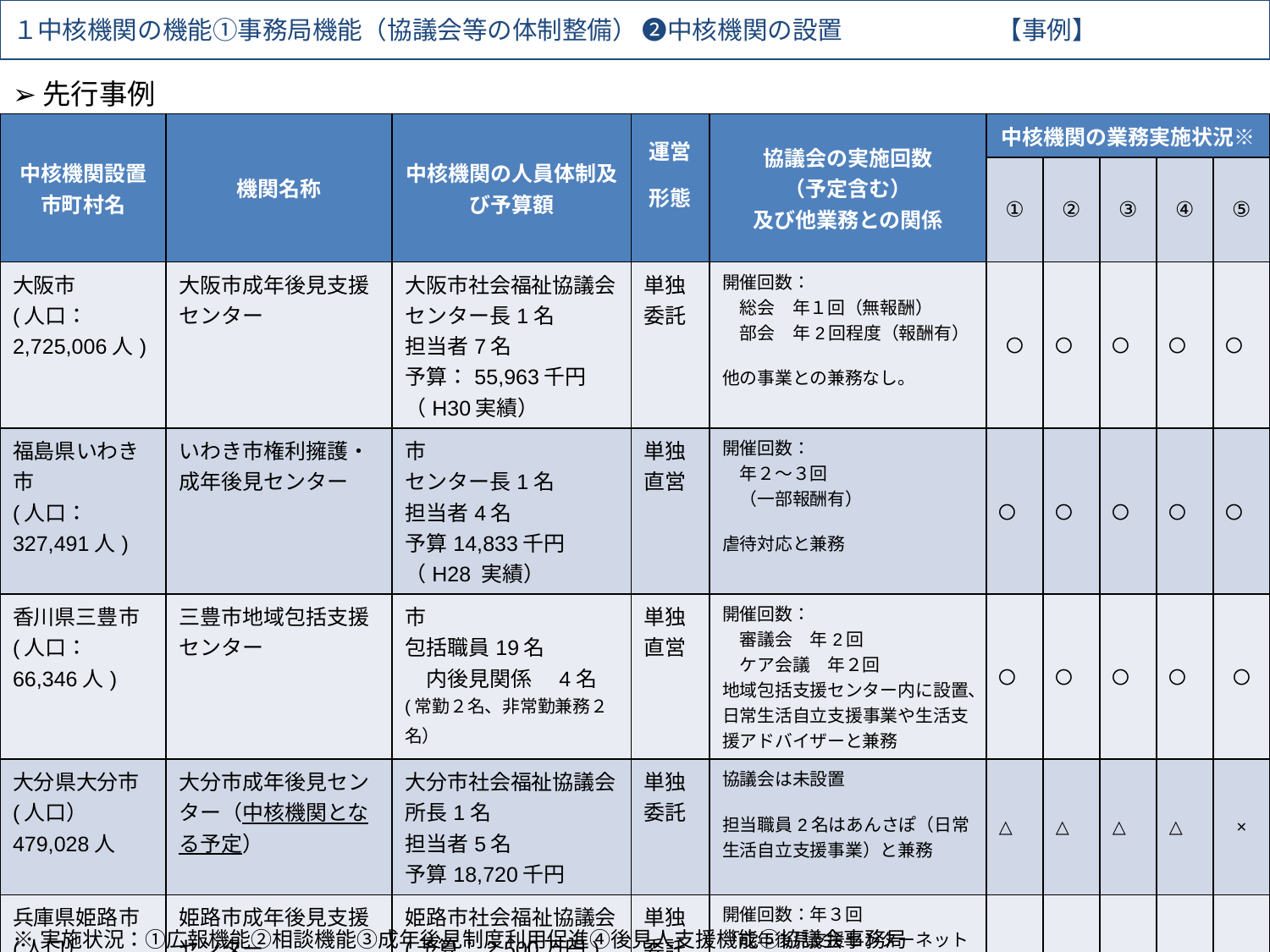

１中核機関の機能①事務局機能（協議会等の体制整備） ❷中核機関の設置　　                   【事例】
# ➢先行事例
| 中核機関設置市町村名 | 機関名称 | 中核機関の人員体制及び予算額 | 運営形態 | 協議会の実施回数 （予定含む） 及び他業務との関係 | 中核機関の業務実施状況※ |  |  |  |  |
| --- | --- | --- | --- | --- | --- | --- | --- | --- | --- |
|  |  |  |  |  | ① | ② | ③ | ④ | ⑤ |
| 大阪市 (人口：2,725,006人) | 大阪市成年後見支援センター | 大阪市社会福祉協議会 センター長1名 担当者7名 予算：55,963千円（H30実績） | 単独 委託 | 開催回数： 　総会　年１回（無報酬） 　部会　年2回程度（報酬有） 他の事業との兼務なし。 | 〇 | 〇 | 〇 | 〇 | 〇 |
| 福島県いわき市 (人口：327,491人) | いわき市権利擁護・成年後見センター | 市 センター長1名 担当者4名 予算14,833千円（H28 実績） | 単独 直営 | 開催回数： 　年２～３回 　（一部報酬有） 虐待対応と兼務 | 〇 | 〇 | 〇 | 〇 | 〇 |
| 香川県三豊市 (人口： 66,346人) | 三豊市地域包括支援センター | 市 包括職員19名 　内後見関係　4名 (常勤２名、非常勤兼務２名） | 単独 直営 | 開催回数： 　審議会　年2回 　ケア会議　年２回 地域包括支援センター内に設置、日常生活自立支援事業や生活支援アドバイザーと兼務 | 〇 | 〇 | 〇 | 〇 | 〇 |
| 大分県大分市 (人口） 479,028人 | 大分市成年後見センター（中核機関となる予定） | 大分市社会福祉協議会 所長1名 担当者5名 予算18,720千円 | 単独 委託 | 協議会は未設置 担当職員2名はあんさぽ（日常生活自立支援事業）と兼務 | △ | △ | △ | △ | × |
| 兵庫県姫路市 (人口） 531,288人 | 姫路市成年後見支援センター | 姫路市社会福祉協議会 (予算：2,500万円) センター長1名 事務職1名 専門職1名 (常勤、社会福祉士） | 単独 委託 | 開催回数：年３回 「成年後見支援センターネットワーク会議」 他の事業との兼務なし。市社協の独自事業として法人後見を開始。 | 〇 | 〇 | 〇 | 〇 | 〇 |
7
※実施状況：①広報機能②相談機能③成年後見制度利用促進④後見人支援機能⑤協議会事務局